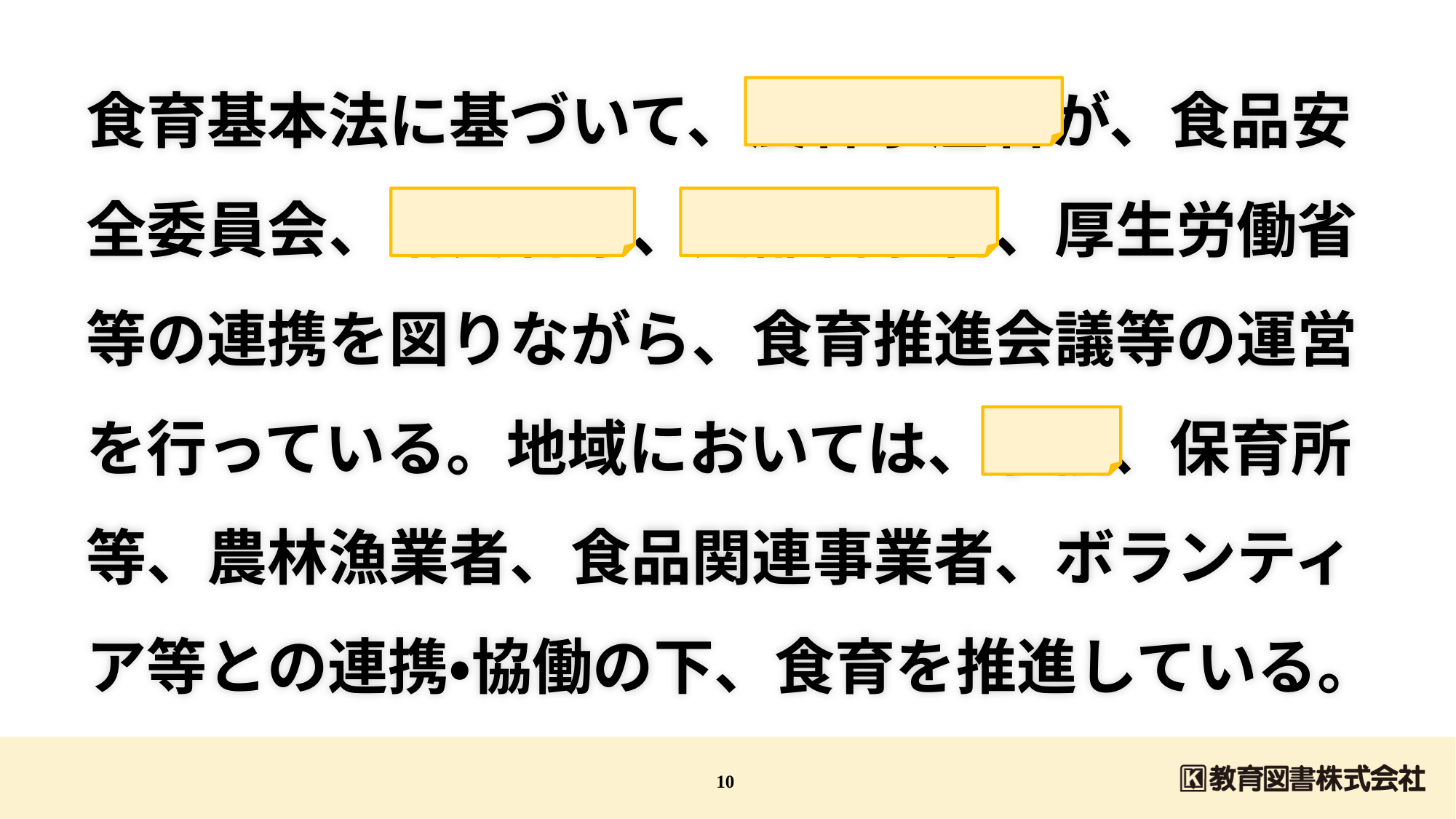

食育基本法に基づいて、農林水産省が、食品安全委員会、消費者庁、文部科学省、厚生労働省等の連携を図りながら、食育推進会議等の運営を行っている。地域においては、学校、保育所等、農林漁業者、食品関連事業者、ボランティア等との連携・協働の下、食育を推進している。

10